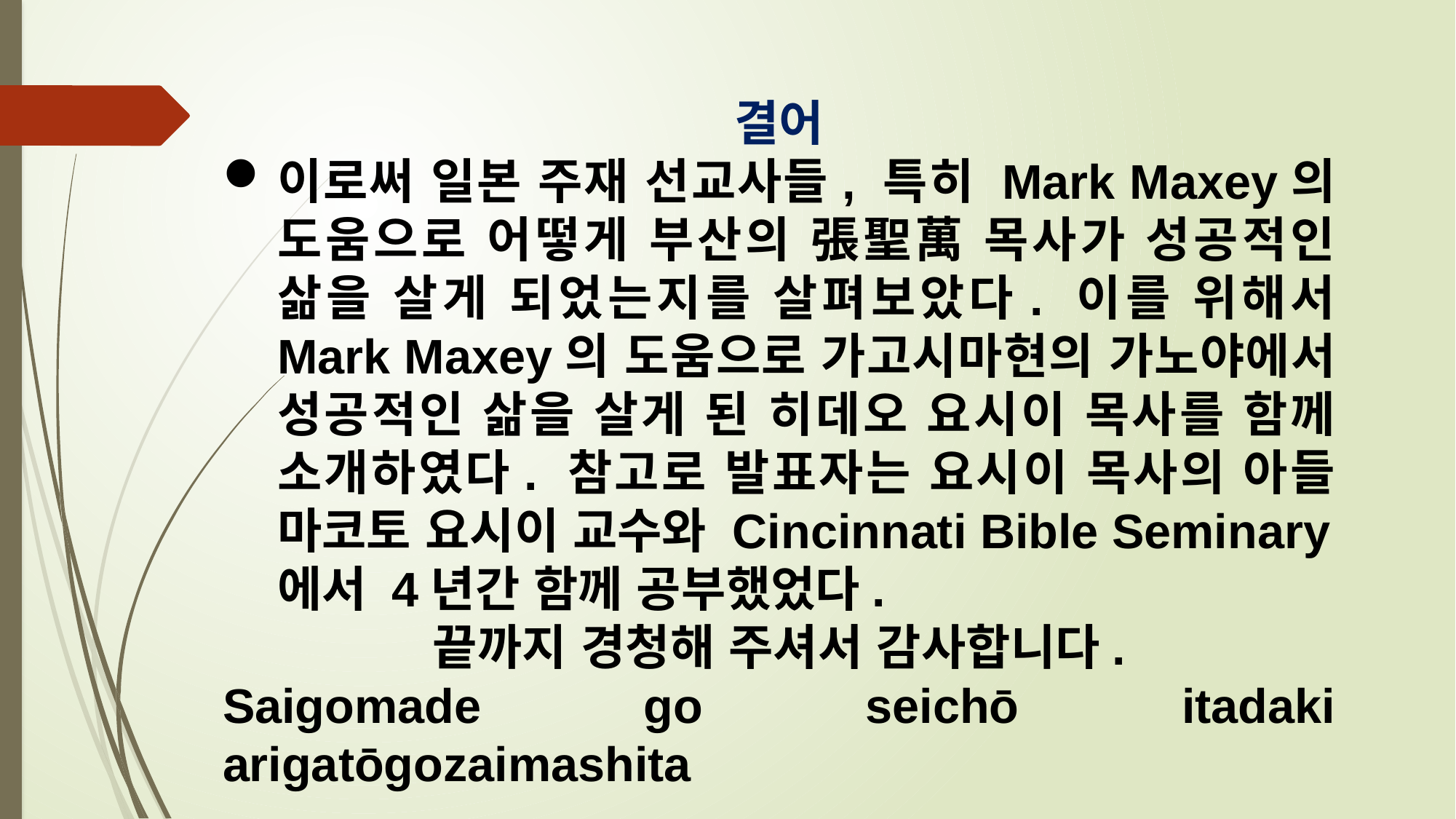

결어
이로써 일본 주재 선교사들, 특히 Mark Maxey의 도움으로 어떻게 부산의 張聖萬 목사가 성공적인 삶을 살게 되었는지를 살펴보았다. 이를 위해서 Mark Maxey의 도움으로 가고시마현의 가노야에서 성공적인 삶을 살게 된 히데오 요시이 목사를 함께 소개하였다. 참고로 발표자는 요시이 목사의 아들 마코토 요시이 교수와 Cincinnati Bible Seminary에서 4년간 함께 공부했었다.
끝까지 경청해 주셔서 감사합니다.
Saigomade go seichō itadaki arigatōgozaimashita